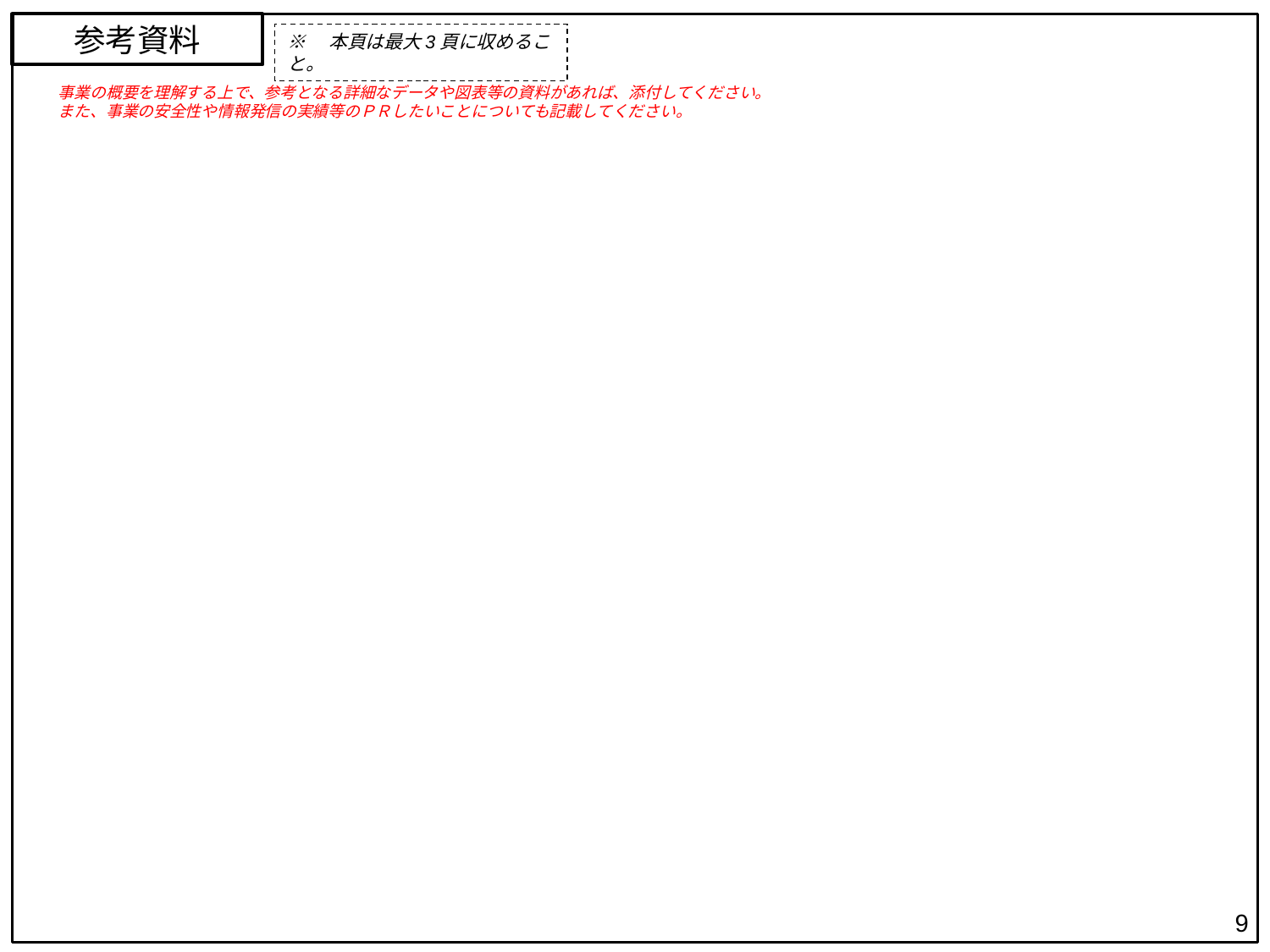

参考資料

※　本頁は最大3頁に収めること。
事業の概要を理解する上で、参考となる詳細なデータや図表等の資料があれば、添付してください。
また、事業の安全性や情報発信の実績等のＰＲしたいことについても記載してください。

9